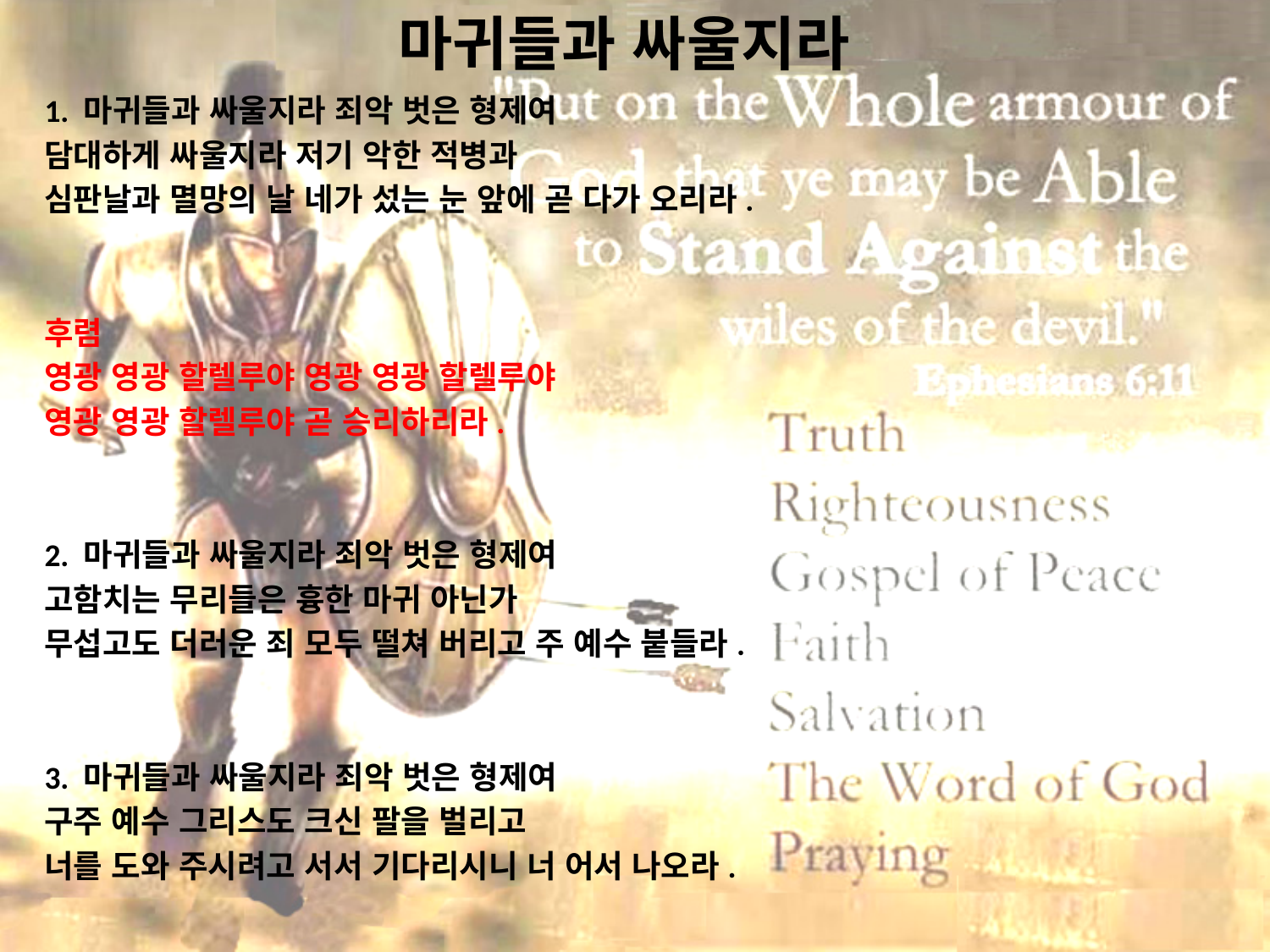

# 마귀들과 싸울지라
1. 마귀들과 싸울지라 죄악 벗은 형제여
담대하게 싸울지라 저기 악한 적병과
심판날과 멸망의 날 네가 섰는 눈 앞에 곧 다가 오리라.

후렴
영광 영광 할렐루야 영광 영광 할렐루야
영광 영광 할렐루야 곧 승리하리라.

2. 마귀들과 싸울지라 죄악 벗은 형제여
고함치는 무리들은 흉한 마귀 아닌가
무섭고도 더러운 죄 모두 떨쳐 버리고 주 예수 붙들라.

3. 마귀들과 싸울지라 죄악 벗은 형제여
구주 예수 그리스도 크신 팔을 벌리고
너를 도와 주시려고 서서 기다리시니 너 어서 나오라.